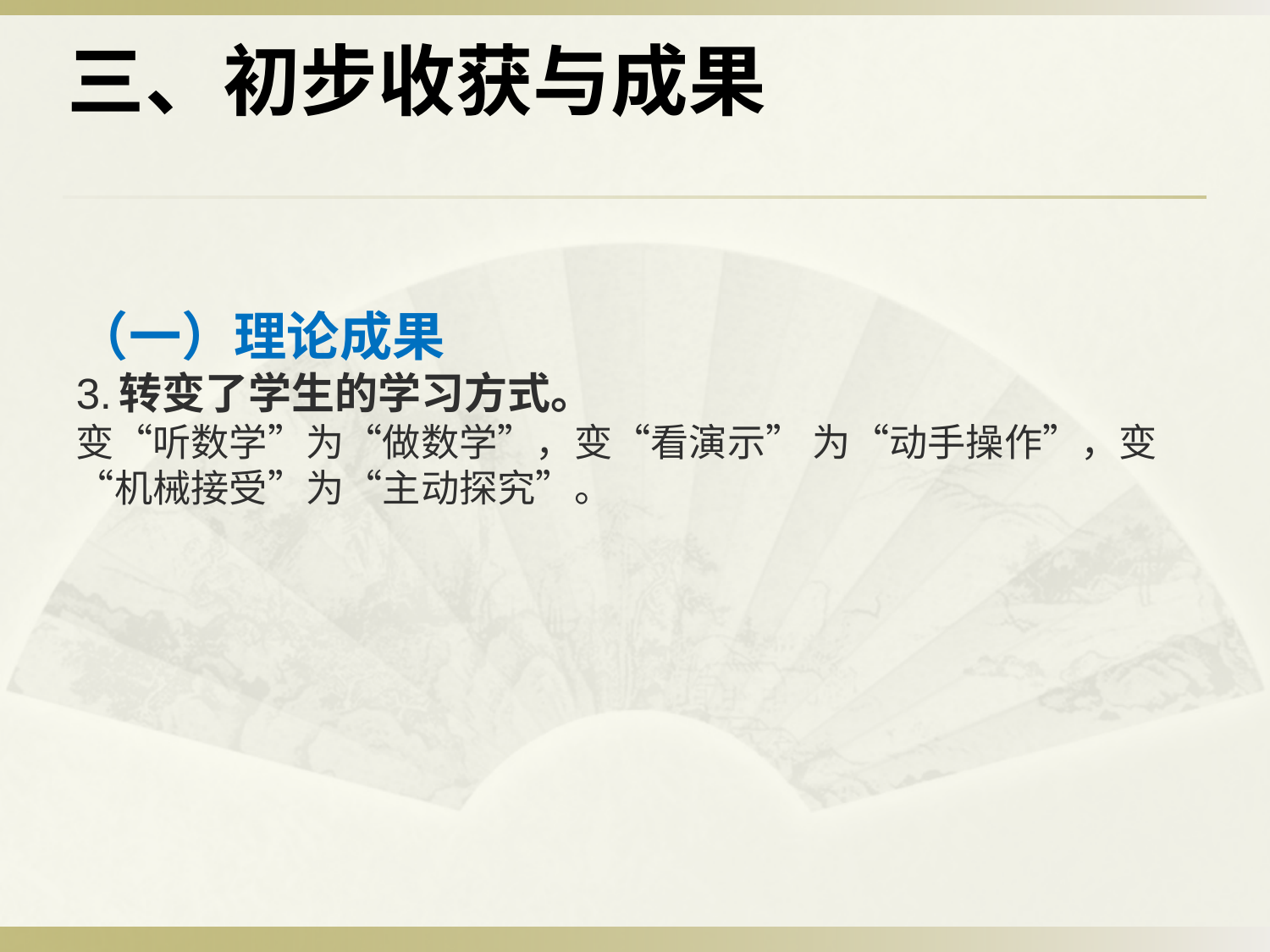

三、初步收获与成果

# （一）理论成果 3.转变了学生的学习方式。 变“听数学”为“做数学”，变“看演示” 为“动手操作”，变“机械接受”为“主动探究”。